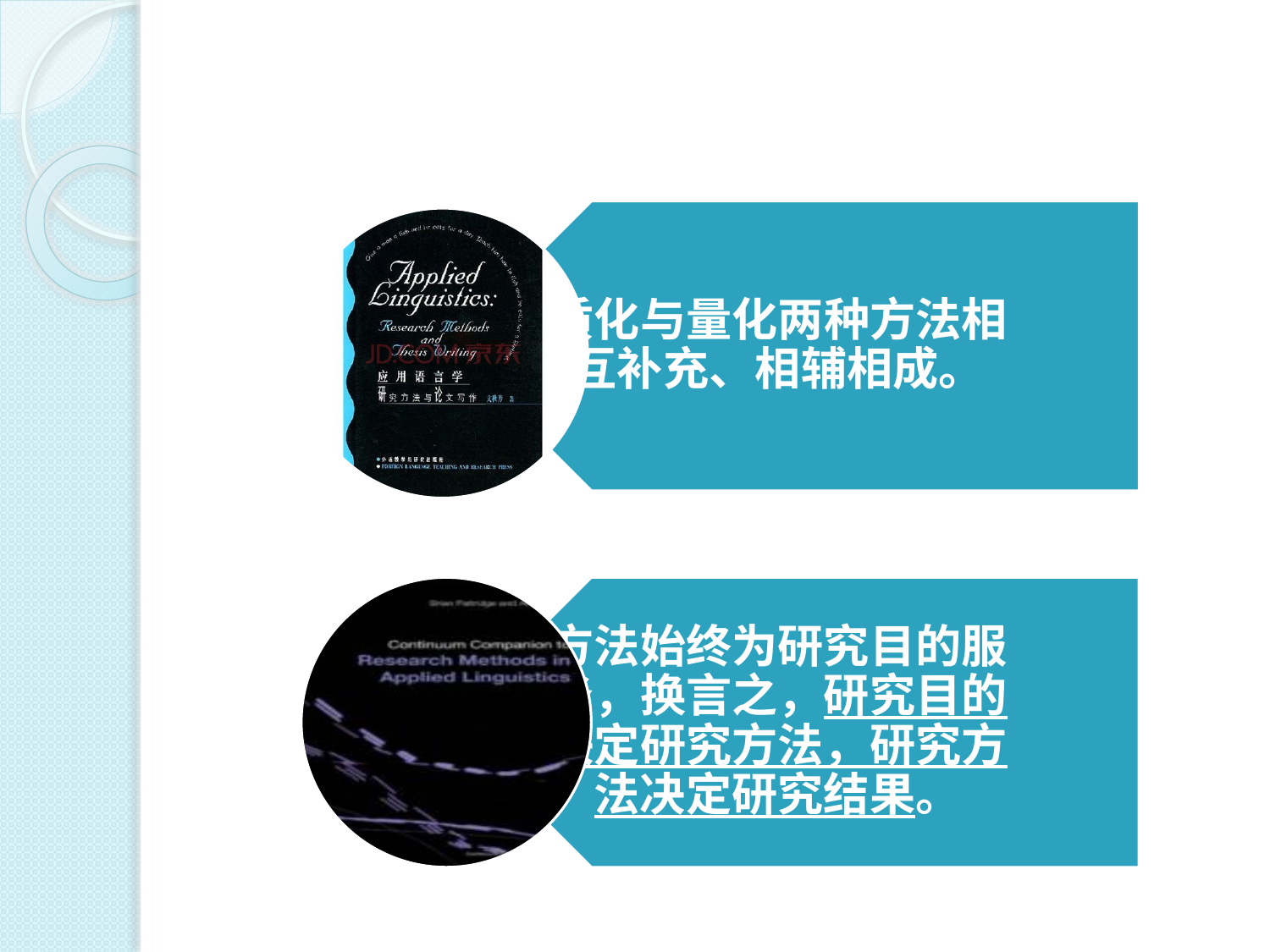

#
质化与量化两种方法相互补充、相辅相成。
方法始终为研究目的服务，换言之，研究目的决定研究方法，研究方法决定研究结果。